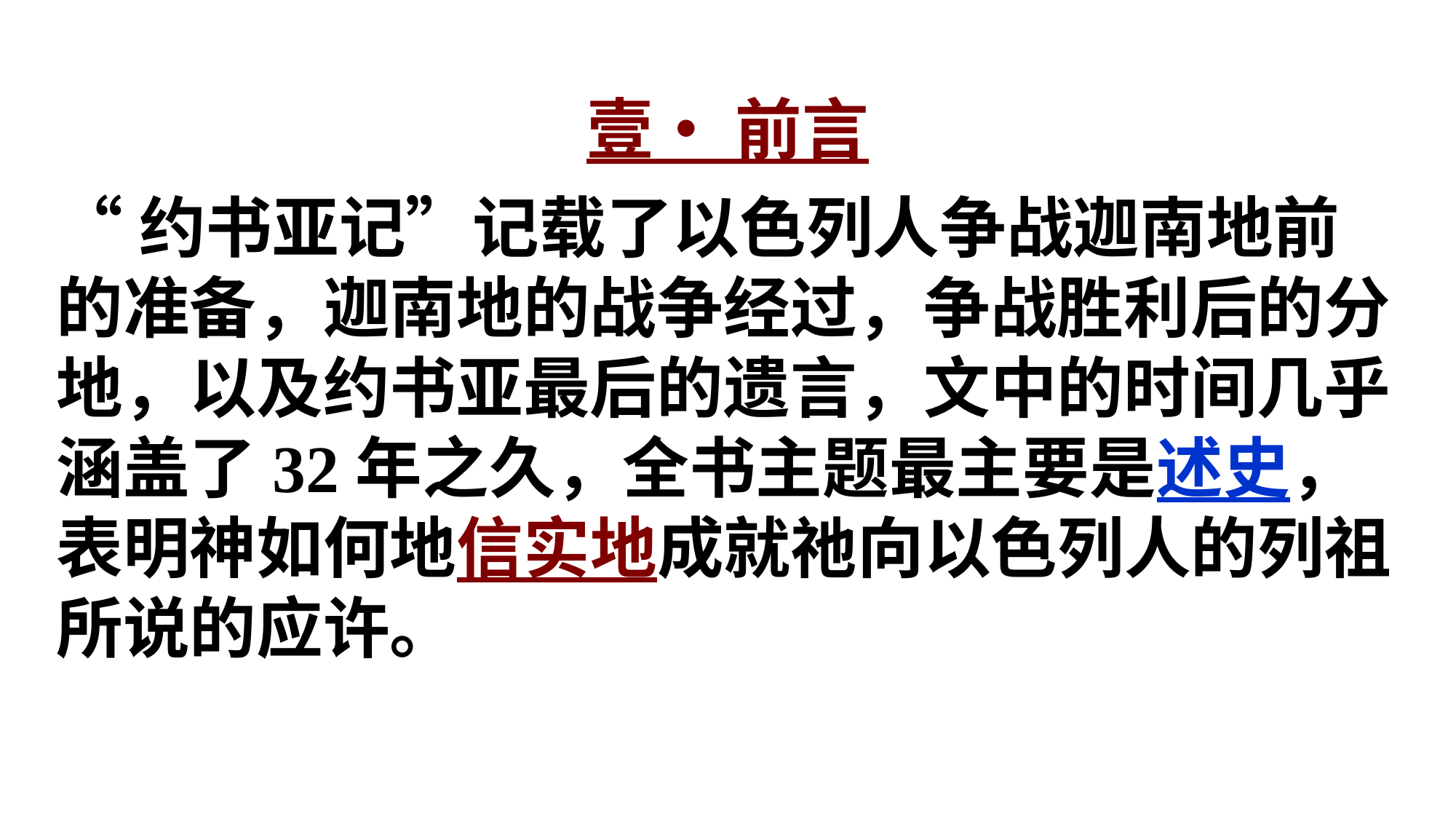

壹‧ 前言
“约书亚记”记载了以色列人争战迦南地前的准备，迦南地的战争经过，争战胜利后的分地，以及约书亚最后的遗言，文中的时间几乎涵盖了32年之久，全书主题最主要是述史，表明神如何地信实地成就祂向以色列人的列祖所说的应许。